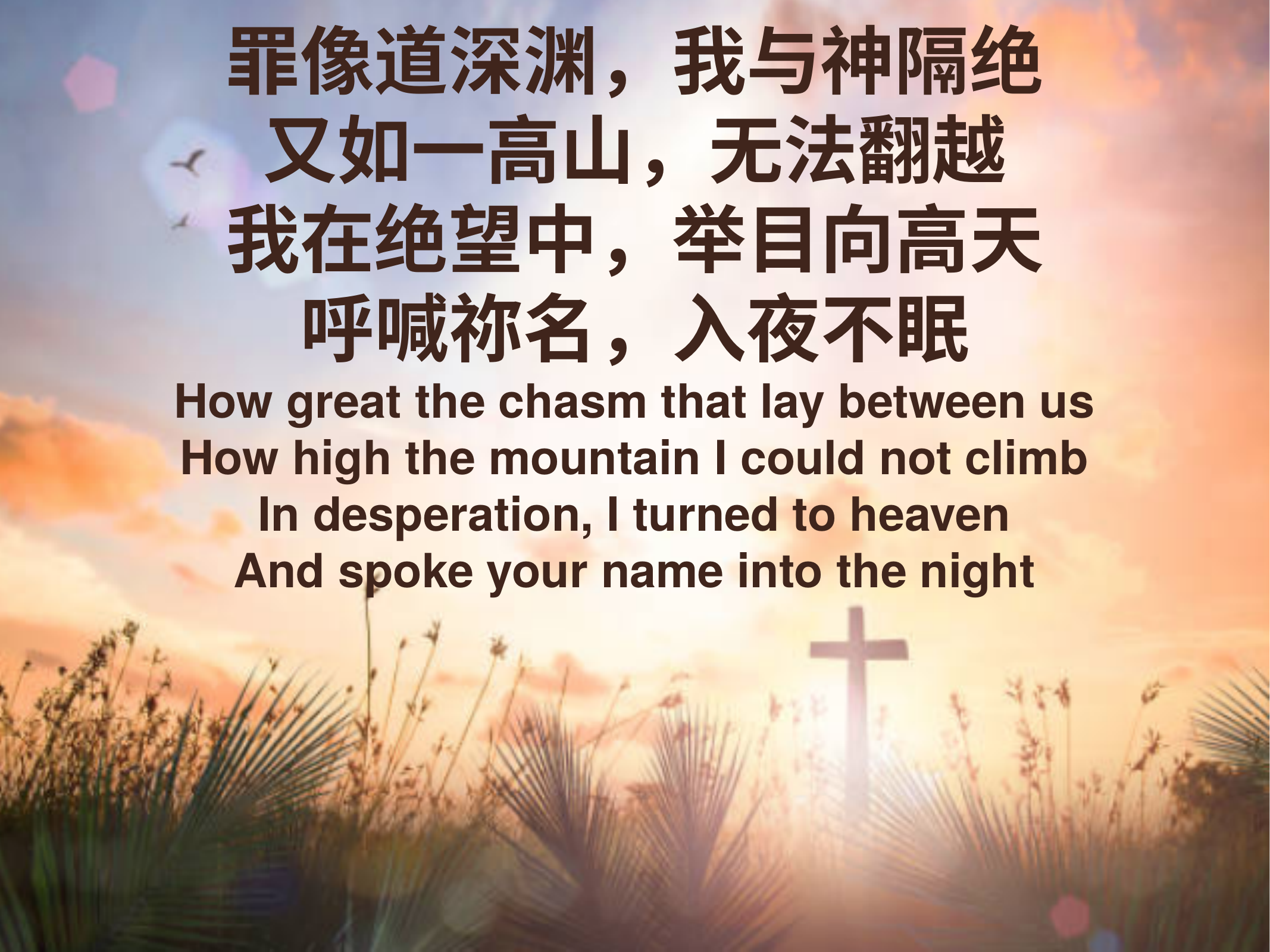

罪像道深渊，我与神隔绝
又如一高山，无法翻越
我在绝望中，举目向高天
呼喊祢名，入夜不眠
How great the chasm that lay between us
How high the mountain I could not climb
In desperation, I turned to heaven
And spoke your name into the night
2